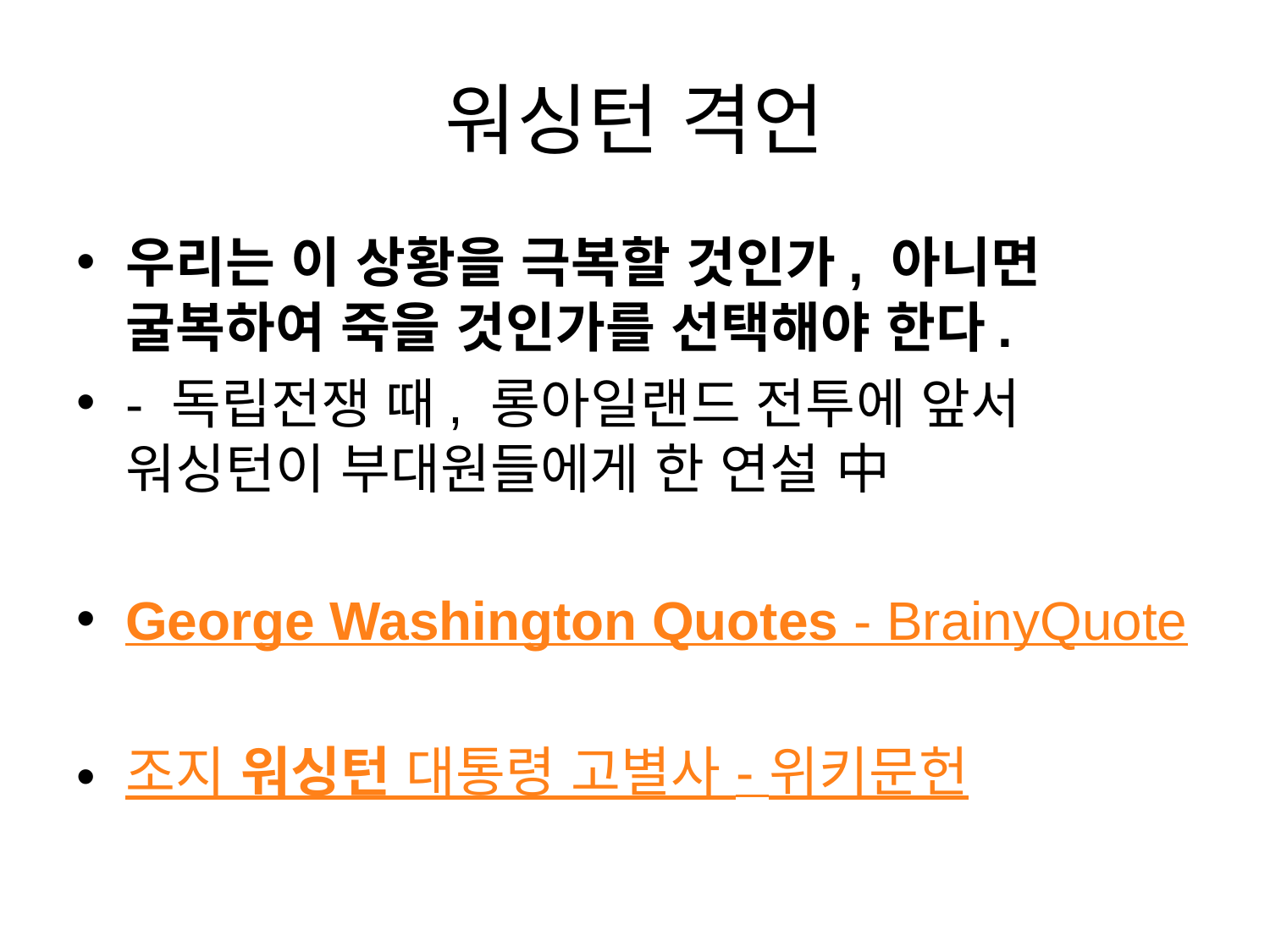

# 워싱턴 격언
우리는 이 상황을 극복할 것인가, 아니면 굴복하여 죽을 것인가를 선택해야 한다.
- 독립전쟁 때, 롱아일랜드 전투에 앞서 워싱턴이 부대원들에게 한 연설 中

George Washington Quotes - BrainyQuote

조지 워싱턴 대통령 고별사 - 위키문헌